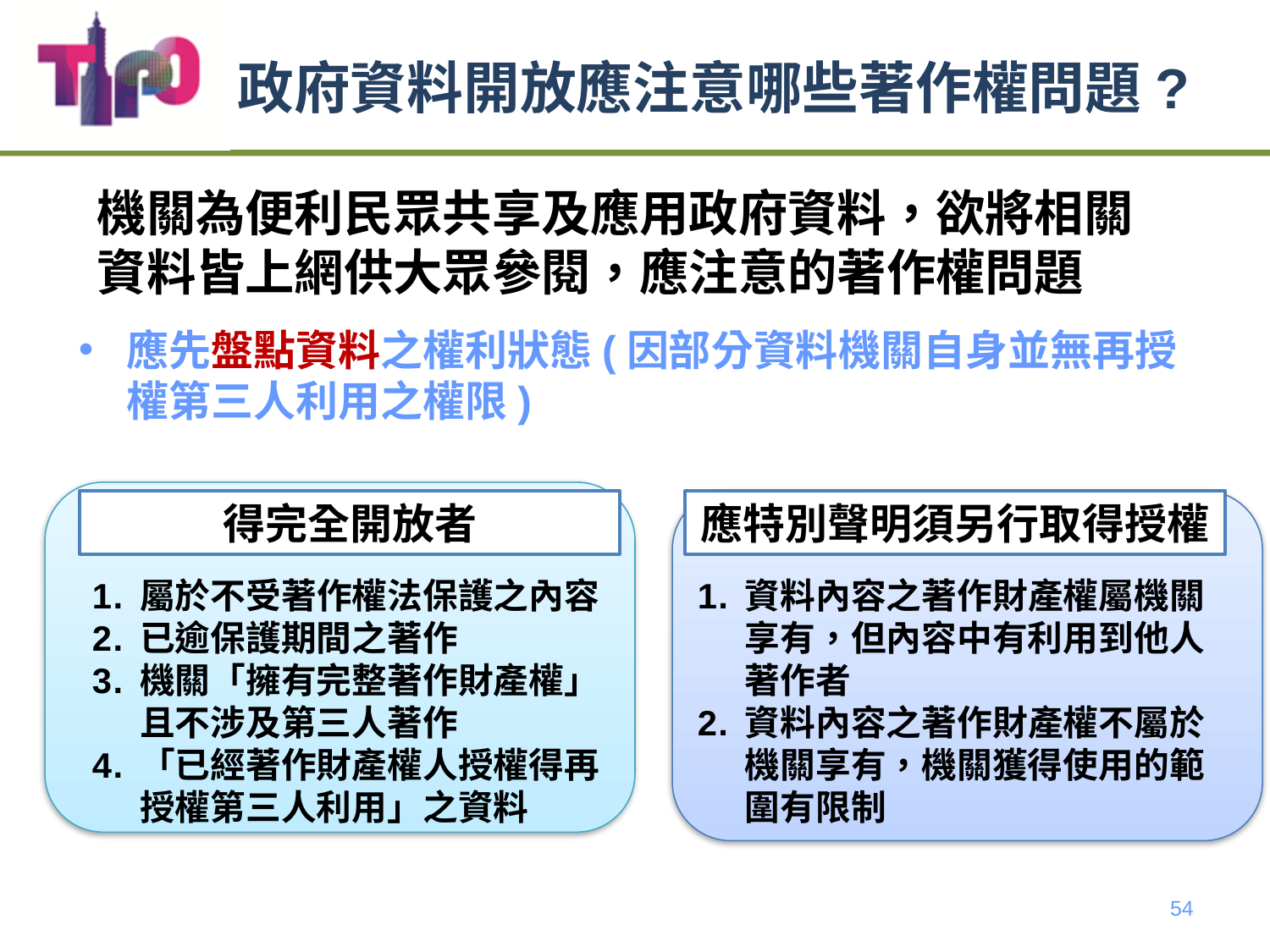

# 政府資料開放應注意哪些著作權問題?
機關為便利民眾共享及應用政府資料，欲將相關資料皆上網供大眾參閱，應注意的著作權問題
應先盤點資料之權利狀態(因部分資料機關自身並無再授權第三人利用之權限)

得完全開放者
屬於不受著作權法保護之內容
已逾保護期間之著作
機關「擁有完整著作財產權」且不涉及第三人著作
「已經著作財產權人授權得再授權第三人利用」之資料
應特別聲明須另行取得授權

資料內容之著作財產權屬機關享有，但內容中有利用到他人著作者
資料內容之著作財產權不屬於機關享有，機關獲得使用的範圍有限制
54